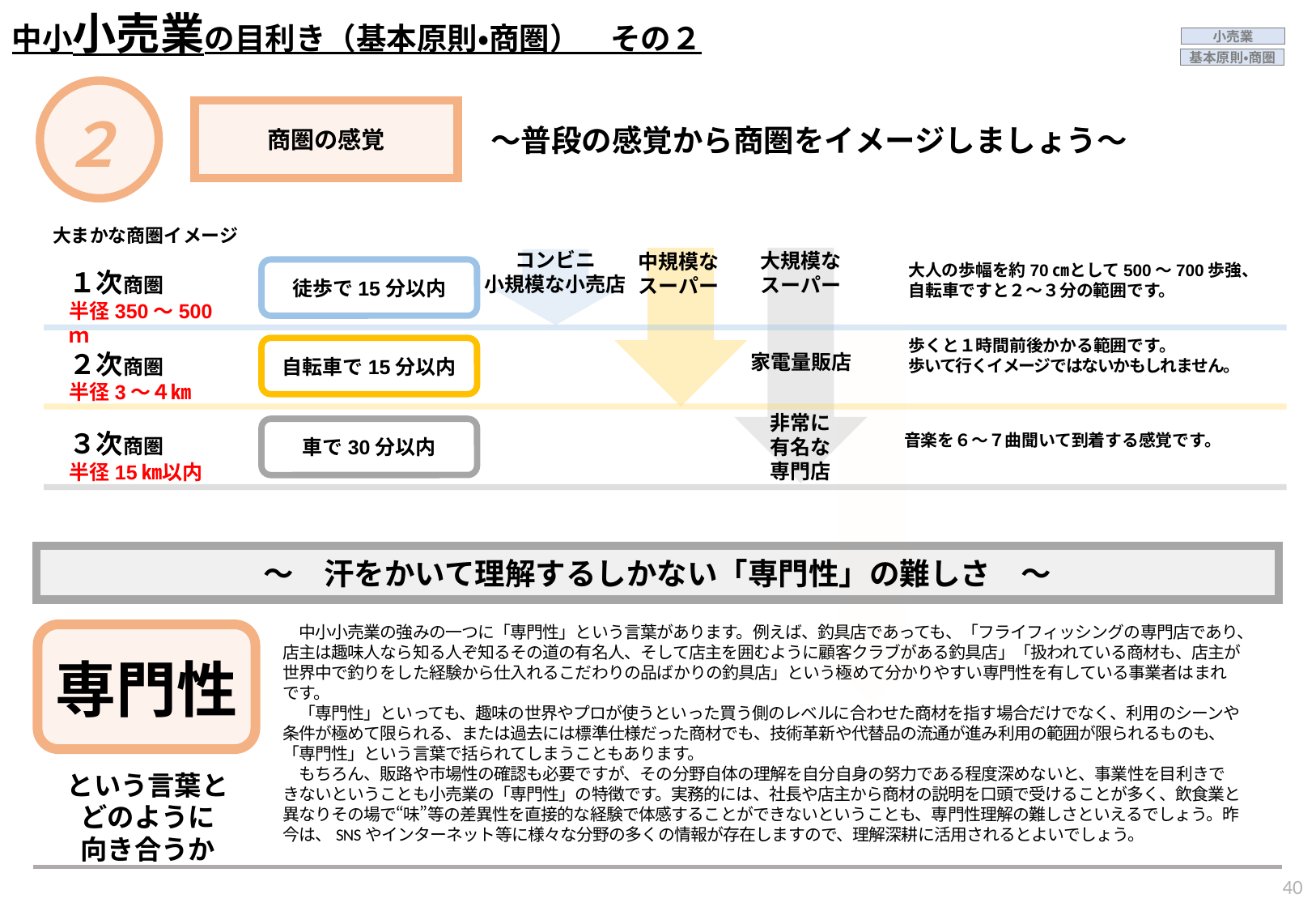

中小小売業の目利き（基本原則・商圏）　その２
小売業
基本原則・商圏

２
商圏の感覚
～普段の感覚から商圏をイメージしましょう～
大まかな商圏イメージ
コンビニ
小規模な小売店
大規模な
スーパー

家電量販店

非常に
有名な
専門店
中規模な
スーパー
徒歩で15分以内
１次商圏
半径350～500ｍ
自転車で15分以内
２次商圏
半径3～４㎞
車で30分以内
３次商圏
半径15㎞以内

大人の歩幅を約70㎝として500～700歩強、
自転車ですと２～３分の範囲です。

歩くと１時間前後かかる範囲です。
歩いて行くイメージではないかもしれません。
音楽を６～７曲聞いて到着する感覚です。
～　汗をかいて理解するしかない「専門性」の難しさ　～
　中小小売業の強みの一つに「専門性」という言葉があります。例えば、釣具店であっても、「フライフィッシングの専門店であり、店主は趣味人なら知る人ぞ知るその道の有名人、そして店主を囲むように顧客クラブがある釣具店」「扱われている商材も、店主が世界中で釣りをした経験から仕入れるこだわりの品ばかりの釣具店」という極めて分かりやすい専門性を有している事業者はまれです。
　「専門性」といっても、趣味の世界やプロが使うといった買う側のレベルに合わせた商材を指す場合だけでなく、利用のシーンや条件が極めて限られる、または過去には標準仕様だった商材でも、技術革新や代替品の流通が進み利用の範囲が限られるものも、「専門性」という言葉で括られてしまうこともあります。
　もちろん、販路や市場性の確認も必要ですが、その分野自体の理解を自分自身の努力である程度深めないと、事業性を目利きできないということも小売業の「専門性」の特徴です。実務的には、社長や店主から商材の説明を口頭で受けることが多く、飲食業と異なりその場で“味”等の差異性を直接的な経験で体感することができないということも、専門性理解の難しさといえるでしょう。昨今は、SNSやインターネット等に様々な分野の多くの情報が存在しますので、理解深耕に活用されるとよいでしょう。

専門性
という言葉と
どのように
向き合うか
40